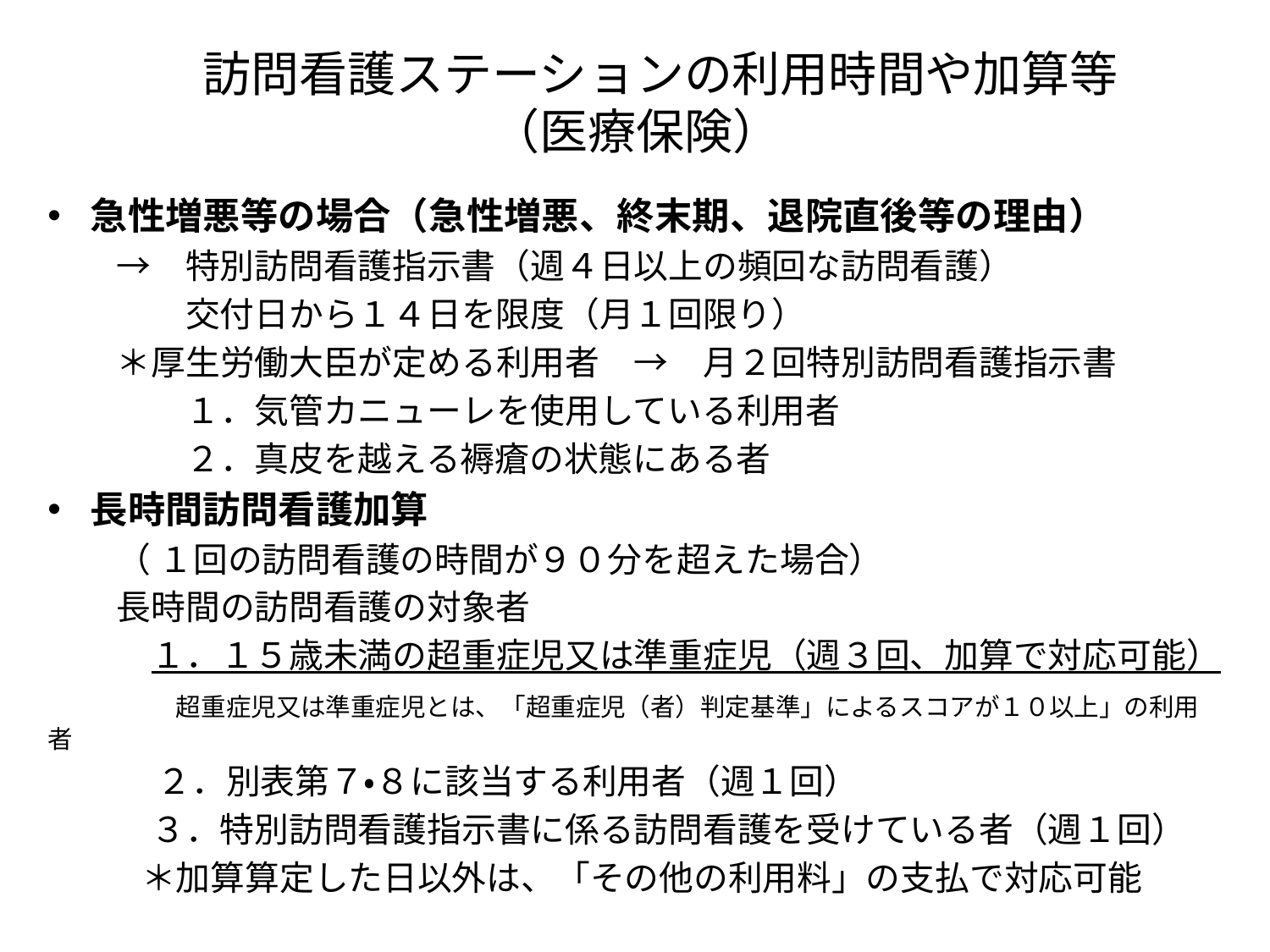

# 訪問看護ステーションの利用時間や加算等 （医療保険）
急性増悪等の場合（急性増悪、終末期、退院直後等の理由）
　　→　特別訪問看護指示書（週４日以上の頻回な訪問看護）
　　　　交付日から１４日を限度（月１回限り）
　　＊厚生労働大臣が定める利用者　→　月２回特別訪問看護指示書
　　　　１．気管カニューレを使用している利用者
　　　　２．真皮を越える褥瘡の状態にある者
長時間訪問看護加算
　　（ １回の訪問看護の時間が９０分を超えた場合）
　　長時間の訪問看護の対象者
　　　１．１５歳未満の超重症児又は準重症児（週３回、加算で対応可能）
　　　　超重症児又は準重症児とは、「超重症児（者）判定基準」によるスコアが１０以上」の利用者
　　　　２．別表第７・８に該当する利用者（週１回）
　　　３．特別訪問看護指示書に係る訪問看護を受けている者（週１回）
　　　＊加算算定した日以外は、「その他の利用料」の支払で対応可能